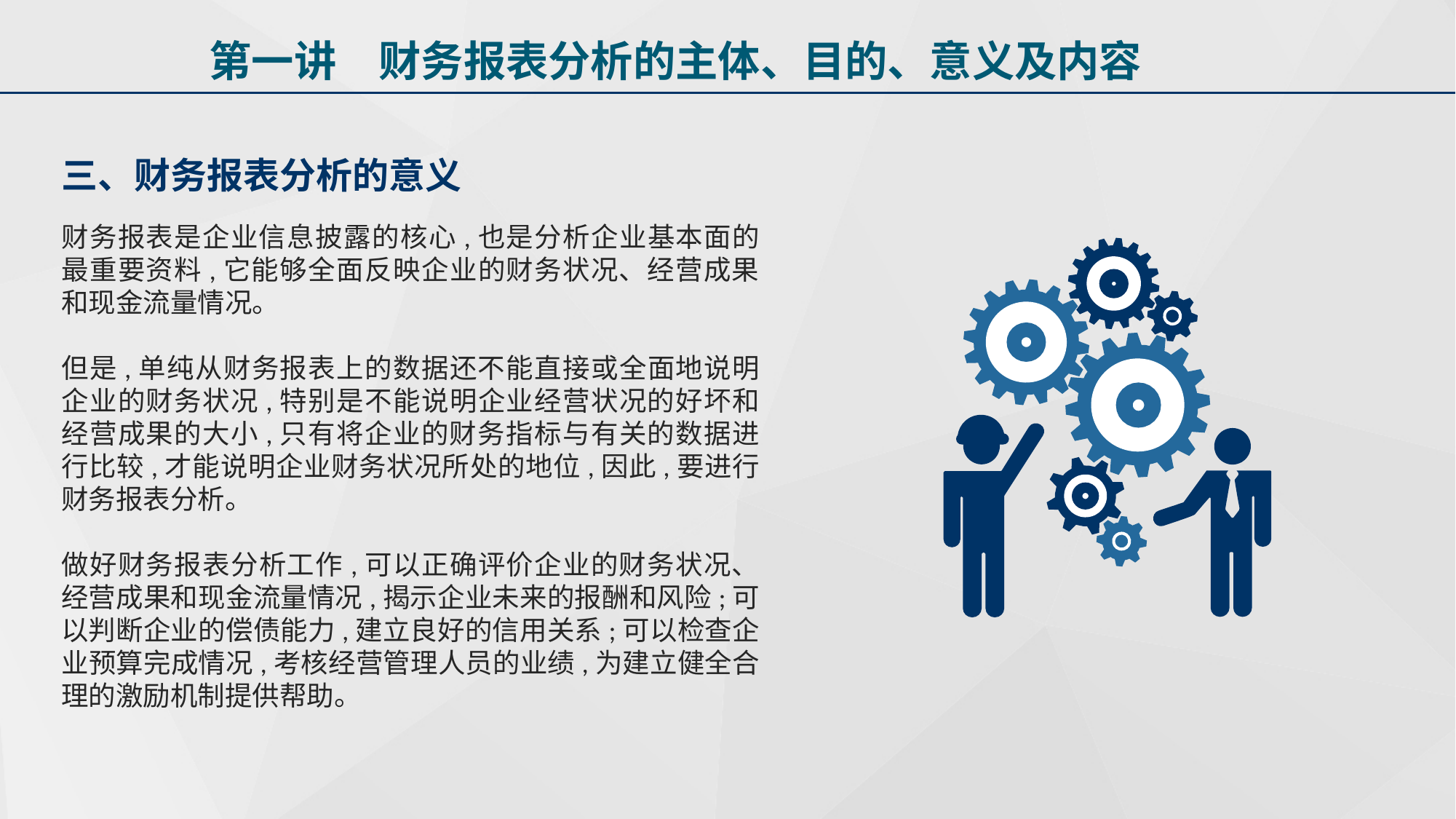

第一讲　财务报表分析的主体、目的、意义及内容
三、财务报表分析的意义

财务报表是企业信息披露的核心,也是分析企业基本面的最重要资料,它能够全面反映企业的财务状况、经营成果和现金流量情况。

但是,单纯从财务报表上的数据还不能直接或全面地说明企业的财务状况,特别是不能说明企业经营状况的好坏和经营成果的大小,只有将企业的财务指标与有关的数据进行比较,才能说明企业财务状况所处的地位,因此,要进行财务报表分析。

做好财务报表分析工作,可以正确评价企业的财务状况、经营成果和现金流量情况,揭示企业未来的报酬和风险;可以判断企业的偿债能力,建立良好的信用关系;可以检查企业预算完成情况,考核经营管理人员的业绩,为建立健全合理的激励机制提供帮助。